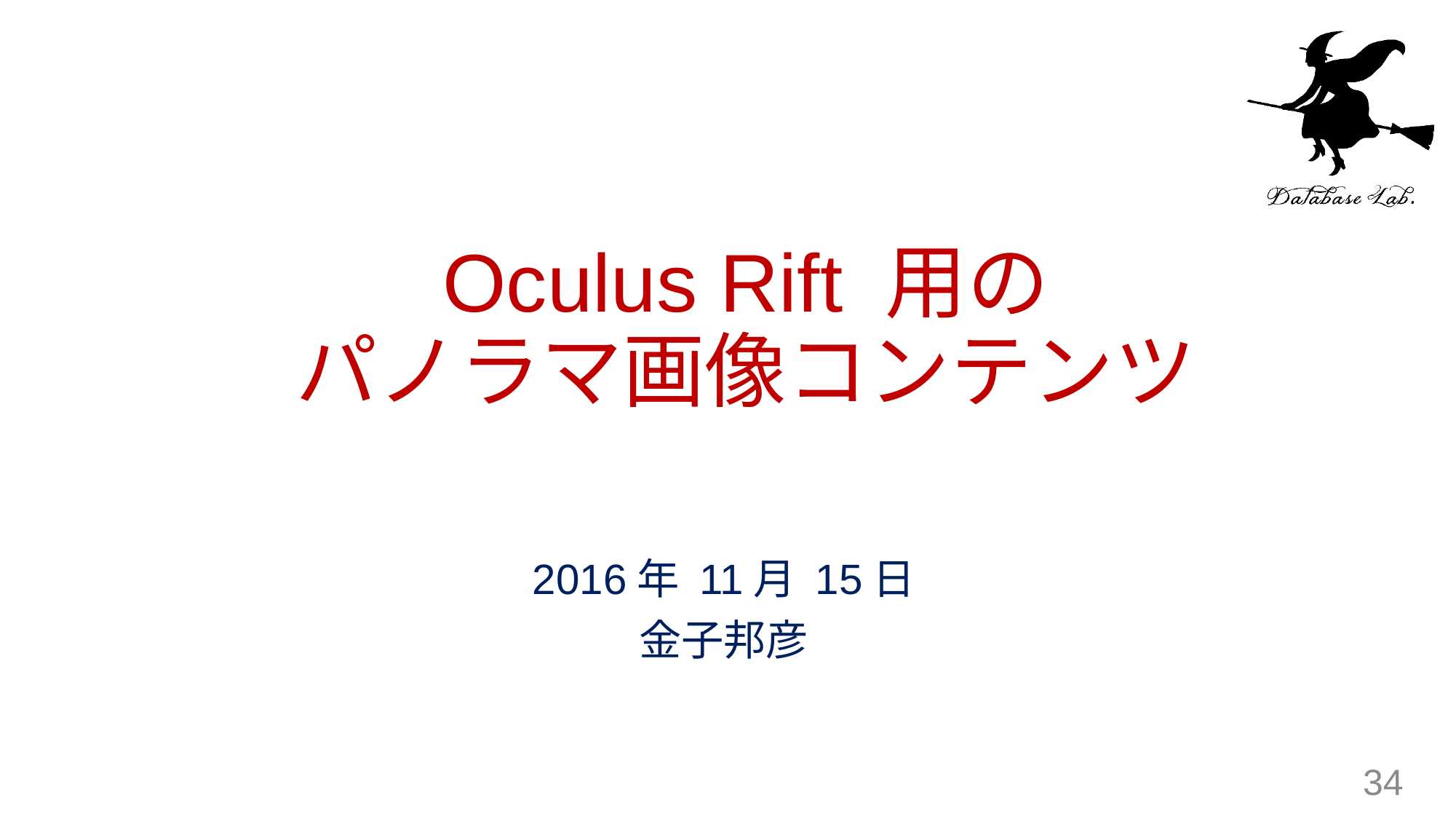

# Oculus Rift 用の パノラマ画像コンテンツ
2016年 11月 15日
金子邦彦
34